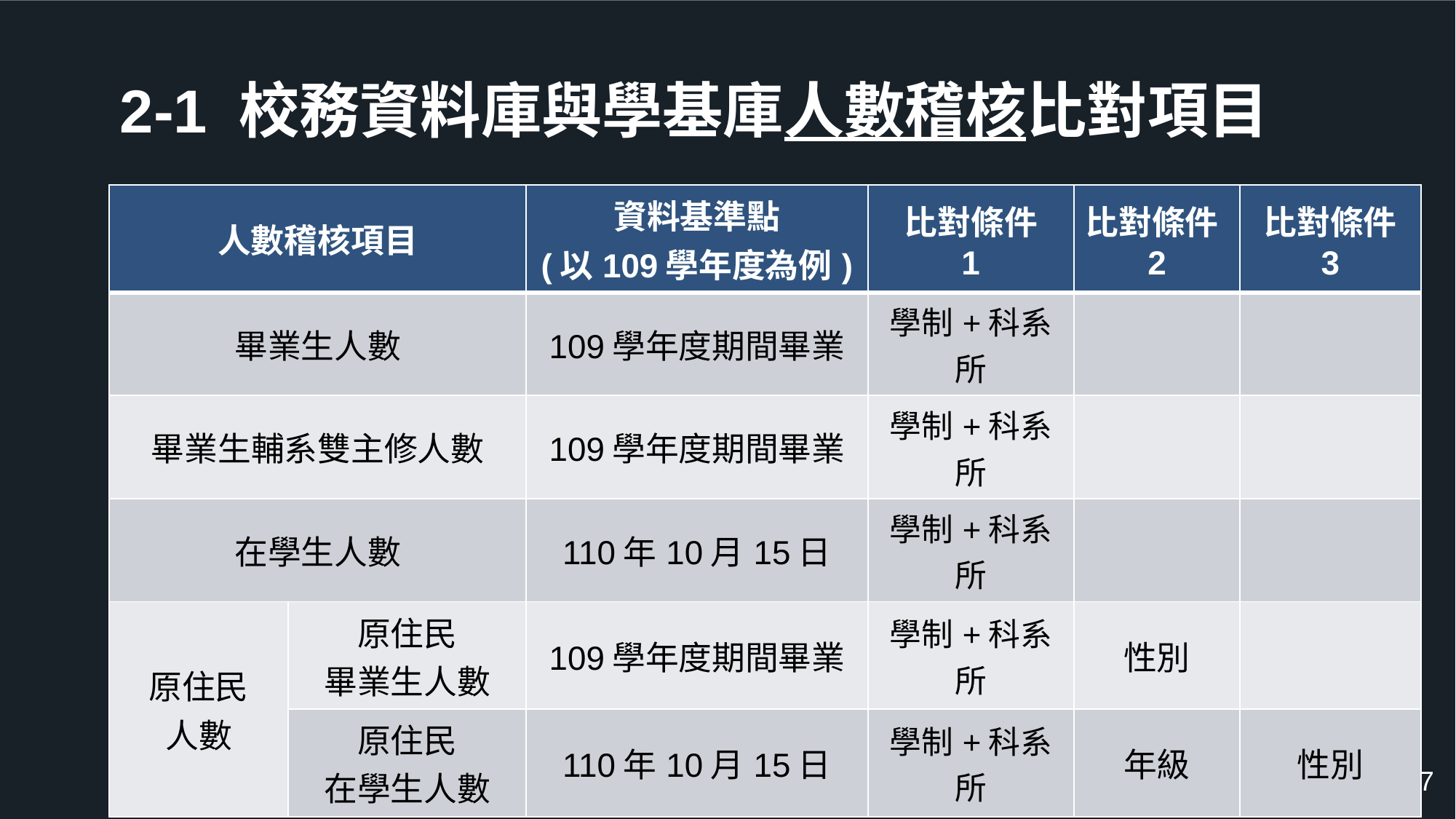

2-1 校務資料庫與學基庫人數稽核比對項目
| 人數稽核項目 |  | 資料基準點 (以109學年度為例) | 比對條件 1 | 比對條件2 | 比對條件 3 |
| --- | --- | --- | --- | --- | --- |
| 畢業生人數 |  | 109學年度期間畢業 | 學制+科系所 |  |  |
| 畢業生輔系雙主修人數 |  | 109學年度期間畢業 | 學制+科系所 |  |  |
| 在學生人數 |  | 110年10月15日 | 學制+科系所 |  |  |
| 原住民 人數 | 原住民 畢業生人數 | 109學年度期間畢業 | 學制+科系所 | 性別 |  |
|  | 原住民 在學生人數 | 110年10月15日 | 學制+科系所 | 年級 | 性別 |
7